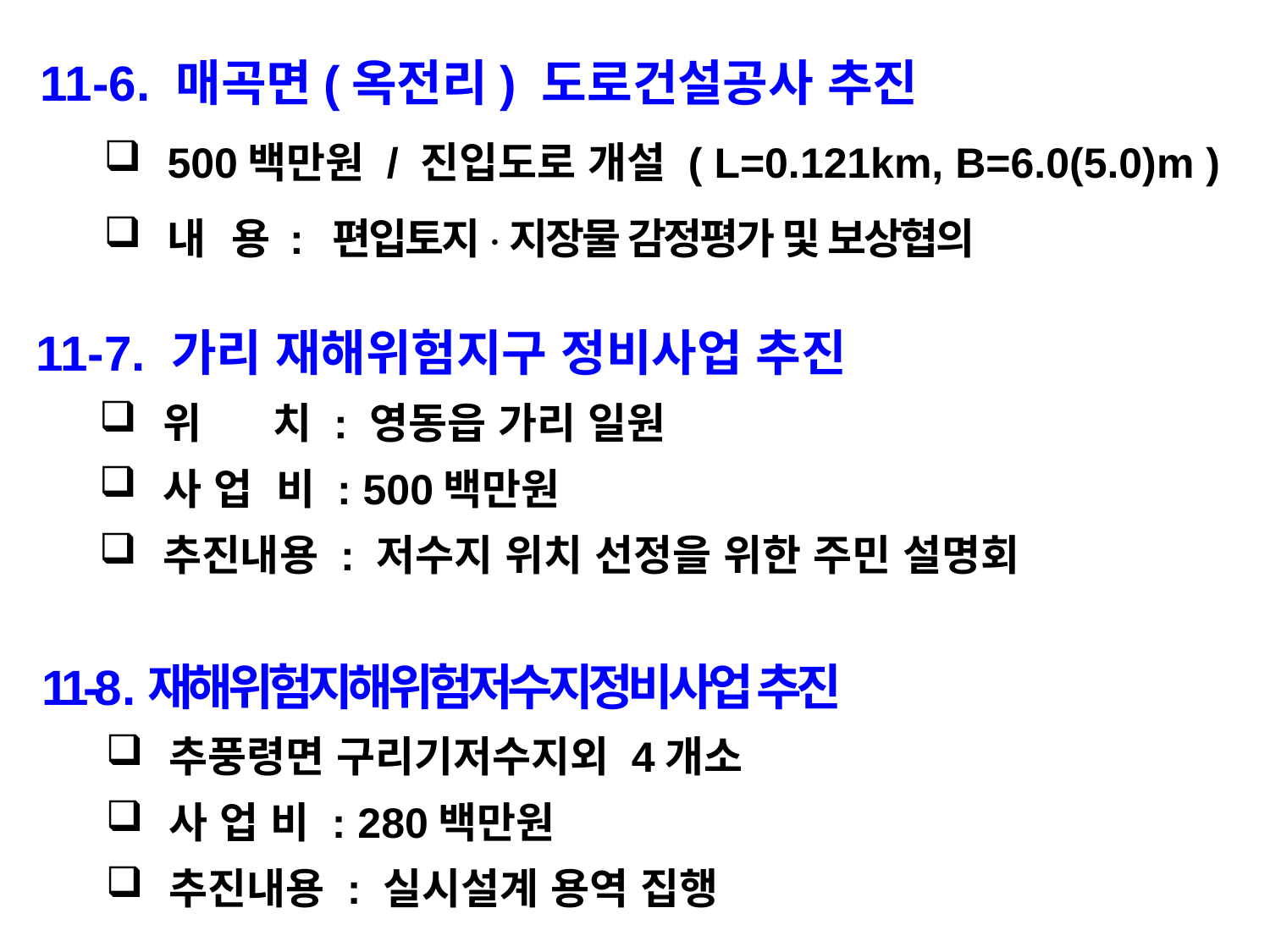

11-6. 매곡면(옥전리) 도로건설공사 추진
500백만원 / 진입도로 개설 ( L=0.121km, B=6.0(5.0)m )
내   용 :  편입토지ㆍ지장물 감정평가 및 보상협의

11-7. 가리 재해위험지구 정비사업 추진
위      치 : 영동읍 가리 일원
사 업  비 : 500백만원
추진내용 : 저수지 위치 선정을 위한 주민 설명회

11-8.재해위험지해위험저수지정비사업 추진
추풍령면 구리기저수지외 4개소
사 업 비 : 280백만원
추진내용 : 실시설계 용역 집행